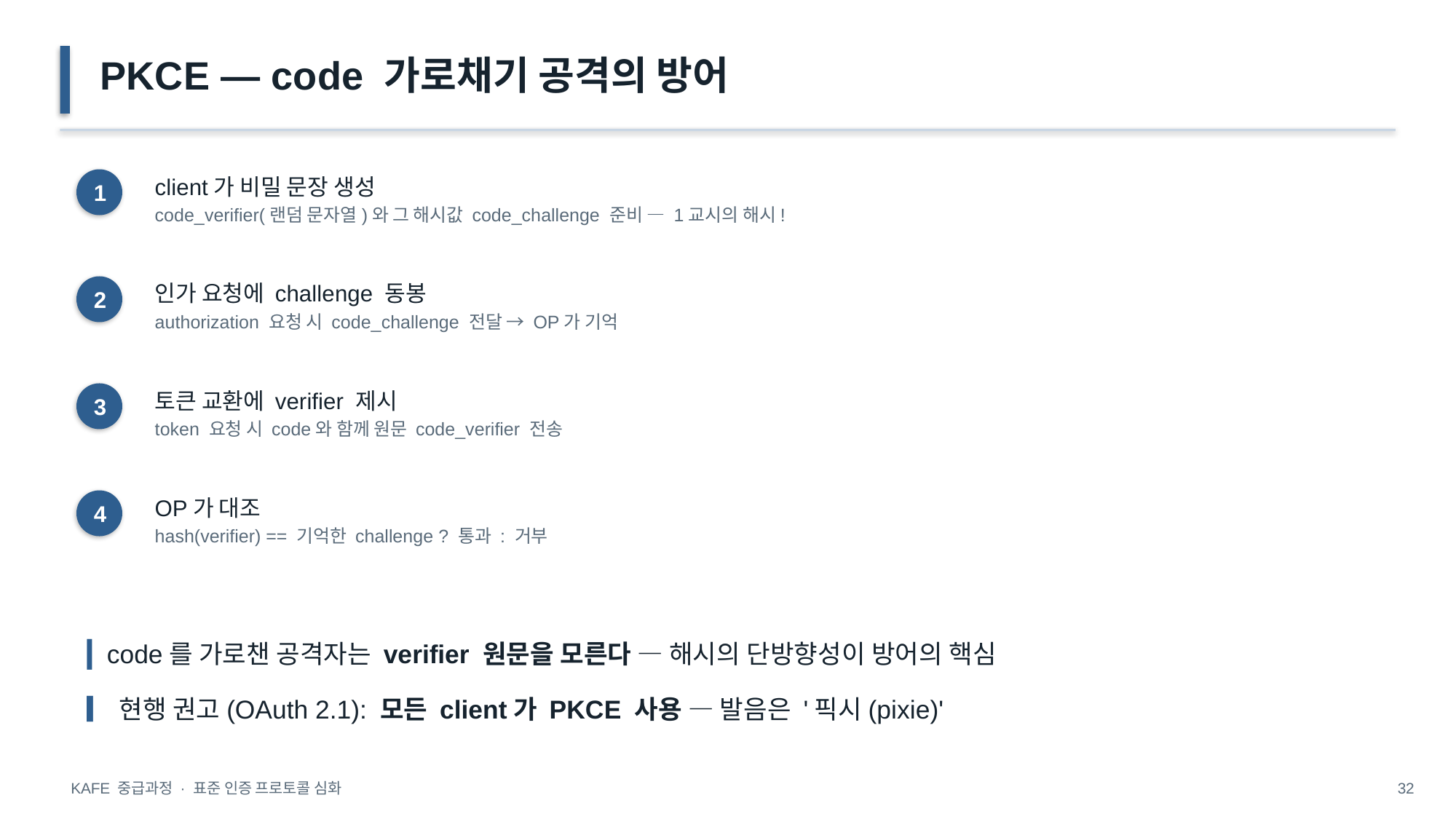

PKCE — code 가로채기 공격의 방어

client가 비밀 문장 생성
code_verifier(랜덤 문자열)와 그 해시값 code_challenge 준비 — 1교시의 해시!
1
인가 요청에 challenge 동봉
authorization 요청 시 code_challenge 전달 → OP가 기억
2
토큰 교환에 verifier 제시
token 요청 시 code와 함께 원문 code_verifier 전송
3
OP가 대조
hash(verifier) == 기억한 challenge ? 통과 : 거부
4
▎code를 가로챈 공격자는 verifier 원문을 모른다 — 해시의 단방향성이 방어의 핵심
▎현행 권고(OAuth 2.1): 모든 client가 PKCE 사용 — 발음은 '픽시(pixie)'
KAFE 중급과정 · 표준 인증 프로토콜 심화
32